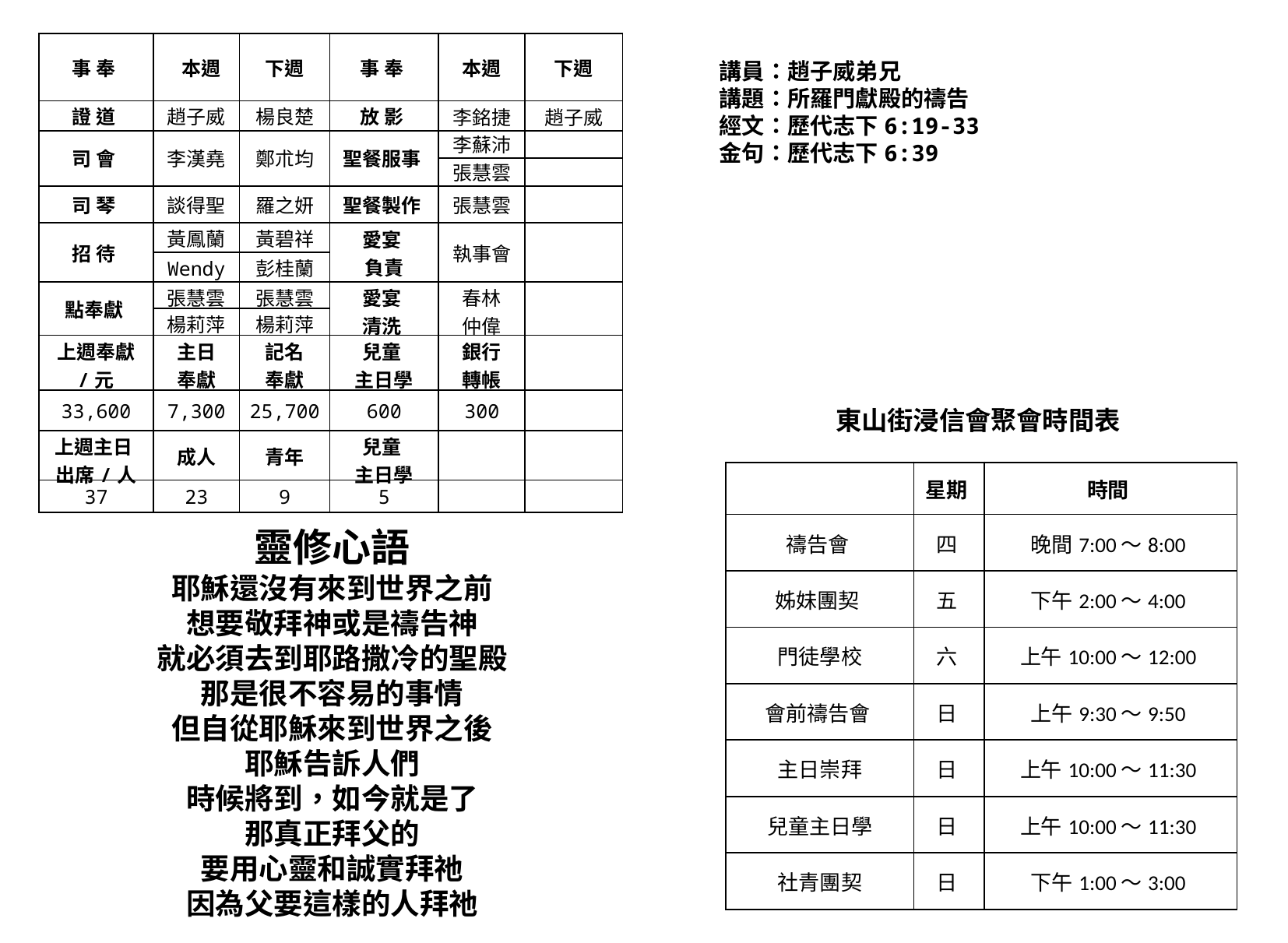

| 事 奉 | 本週 | 下週 | 事 奉 | 本週 | 下週 |
| --- | --- | --- | --- | --- | --- |
| 證 道 | 趙子威 | 楊良楚 | 放 影 | 李銘捷 | 趙子威 |
| 司 會 | 李漢堯 | 鄭朮均 | 聖餐服事 | 李蘇沛 |  |
|  |  |  |  | 張慧雲 |  |
| 司 琴 | 談得聖 | 羅之妍 | 聖餐製作 | 張慧雲 |  |
| 招 待 | 黃鳳蘭 | 黃碧祥 | 愛宴 負責 | 執事會 |  |
|  | Wendy | 彭桂蘭 |  |  |  |
| 點奉獻 | 張慧雲 | 張慧雲 | 愛宴 清洗 | 春林 仲偉 |  |
|  | 楊莉萍 | 楊莉萍 |  |  |  |
| 上週奉獻 /元 | 主日 奉獻 | 記名 奉獻 | 兒童 主日學 | 銀行 轉帳 |  |
| 33,600 | 7,300 | 25,700 | 600 | 300 |  |
| 上週主日 出席/人 | 成人 | 青年 | 兒童 主日學 |  |  |
| 37 | 23 | 9 | 5 |  |  |

講員：趙子威弟兄
講題：所羅門獻殿的禱告
經文：歷代志下6:19-33
金句：歷代志下6:39

東山街浸信會聚會時間表
|  | 星期 | 時間 |
| --- | --- | --- |
| 禱告會 | 四 | 晚間7:00～8:00 |
| 姊妹團契 | 五 | 下午2:00～4:00 |
| 門徒學校 | 六 | 上午10:00～12:00 |
| 會前禱告會 | 日 | 上午9:30～9:50 |
| 主日崇拜 | 日 | 上午10:00～11:30 |
| 兒童主日學 | 日 | 上午10:00～11:30 |
| 社青團契 | 日 | 下午1:00～3:00 |
靈修心語
耶穌還沒有來到世界之前
想要敬拜神或是禱告神
就必須去到耶路撒冷的聖殿
那是很不容易的事情
但自從耶穌來到世界之後
耶穌告訴人們
時候將到，如今就是了
那真正拜父的
要用心靈和誠實拜祂
因為父要這樣的人拜祂